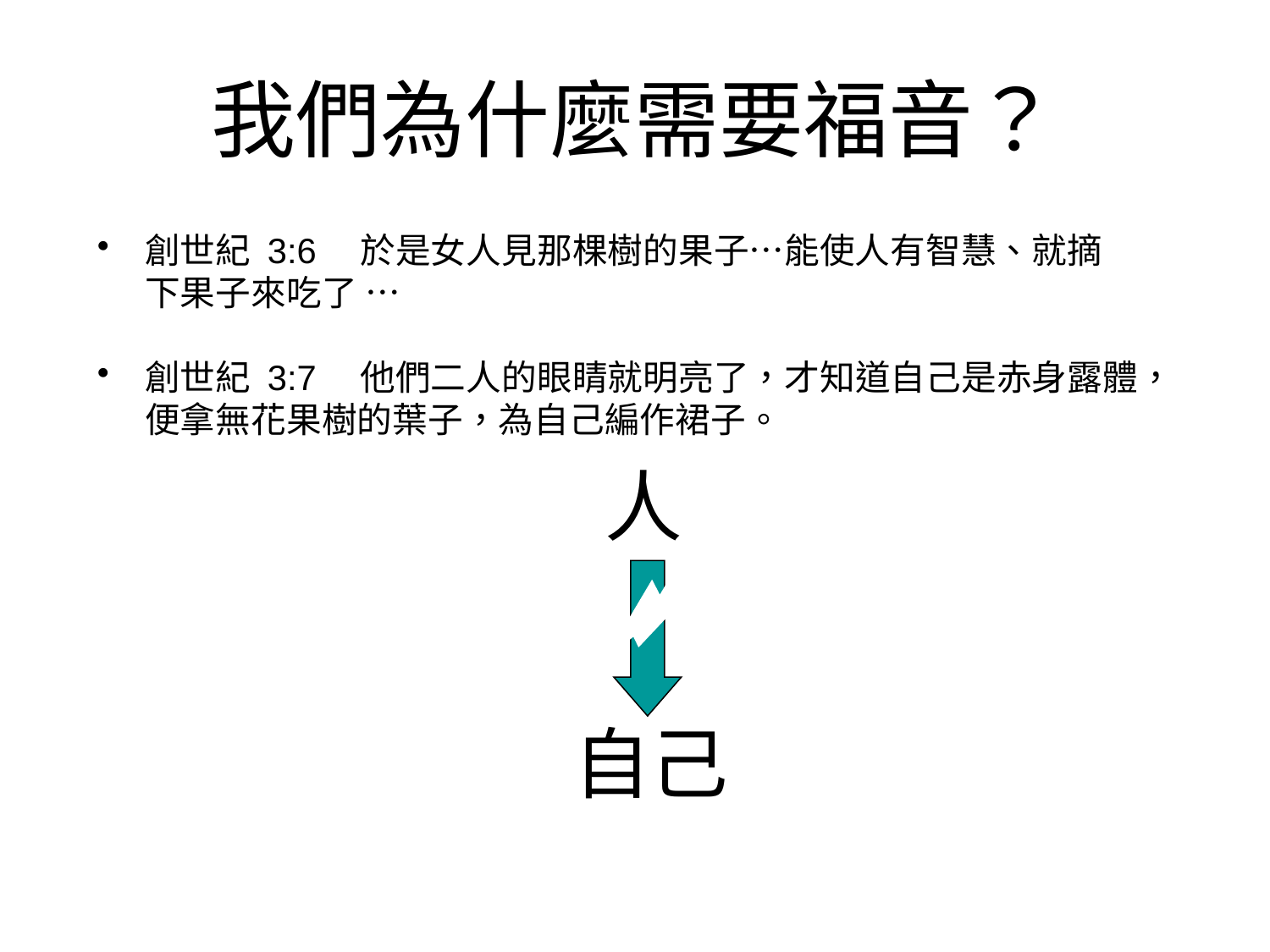

# 我們為什麼需要福音？
創世紀 3:6　於是女人見那棵樹的果子…能使人有智慧、就摘下果子來吃了 …
創世紀 3:7　他們二人的眼睛就明亮了，才知道自己是赤身露體，便拿無花果樹的葉子，為自己編作裙子。
人

自己